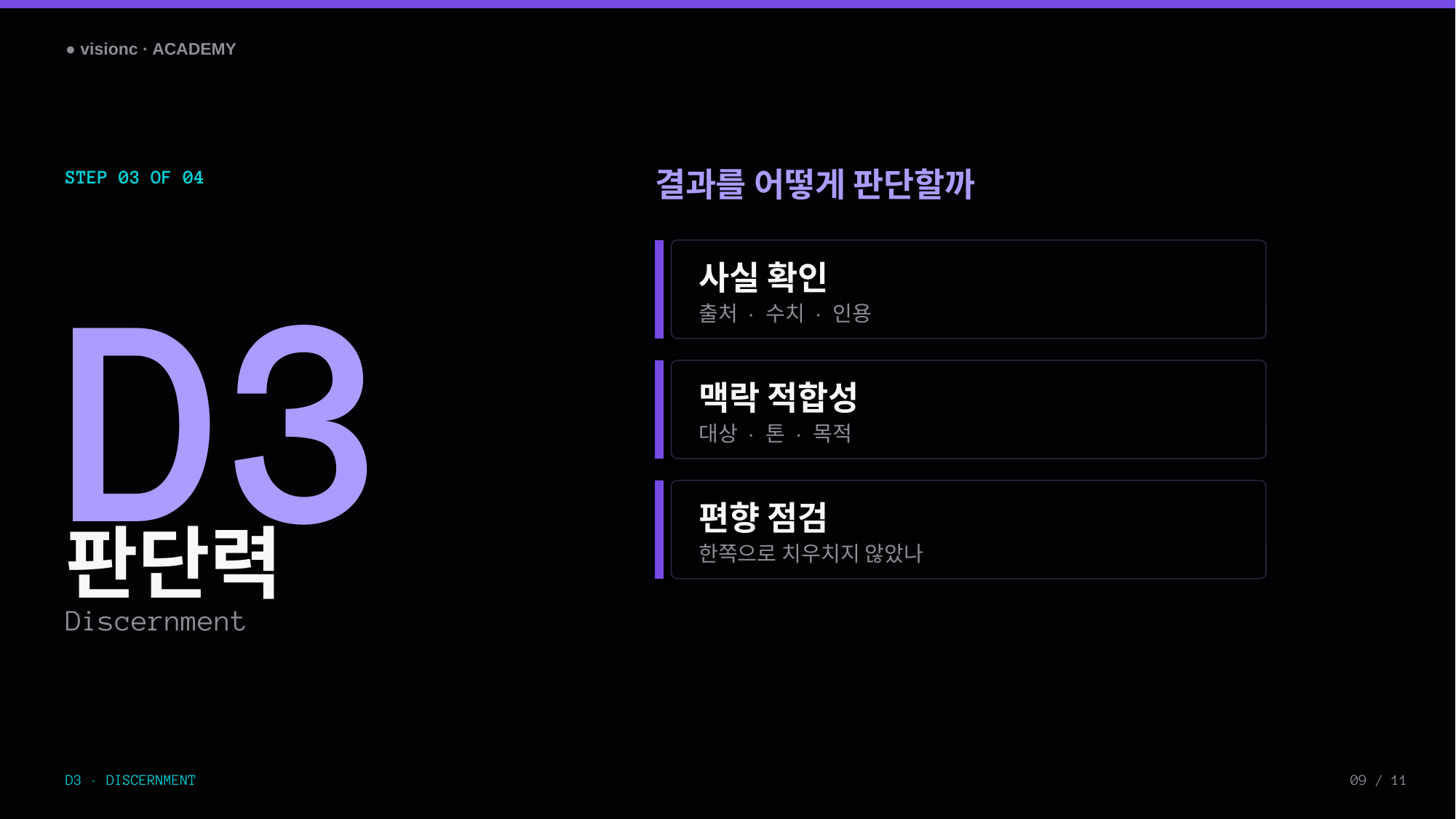

● visionc · ACADEMY
STEP 03 OF 04
결과를 어떻게 판단할까
D3

사실 확인
출처 · 수치 · 인용

맥락 적합성
대상 · 톤 · 목적

편향 점검
판단력
한쪽으로 치우치지 않았나
Discernment
D3 · DISCERNMENT
09 / 11